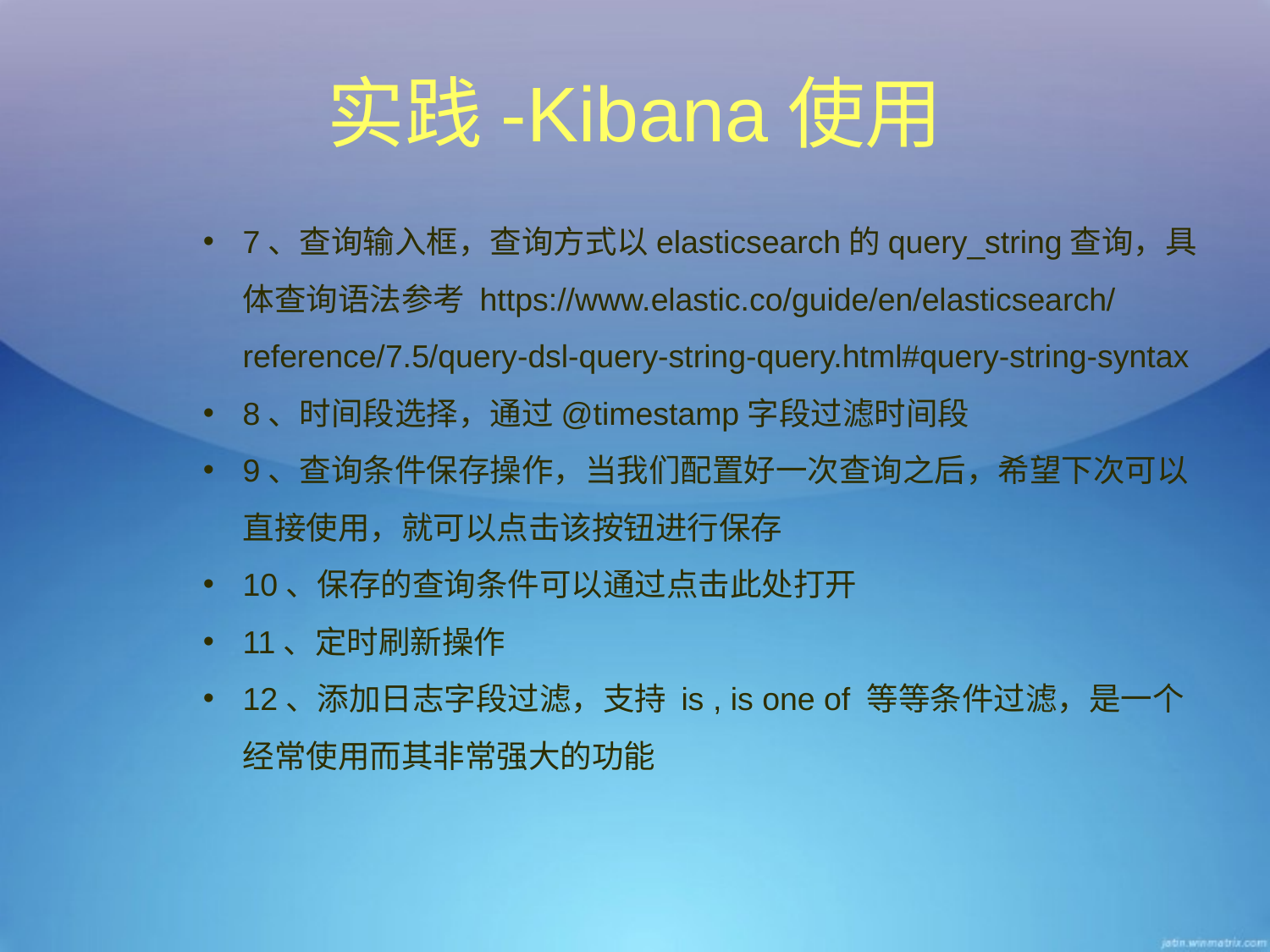

# 实践-Kibana使用
7、查询输入框，查询方式以elasticsearch的query_string查询，具体查询语法参考 https://www.elastic.co/guide/en/elasticsearch/reference/7.5/query-dsl-query-string-query.html#query-string-syntax
8、时间段选择，通过@timestamp字段过滤时间段
9、查询条件保存操作，当我们配置好一次查询之后，希望下次可以直接使用，就可以点击该按钮进行保存
10、保存的查询条件可以通过点击此处打开
11、定时刷新操作
12、添加日志字段过滤，支持 is , is one of 等等条件过滤，是一个经常使用而其非常强大的功能